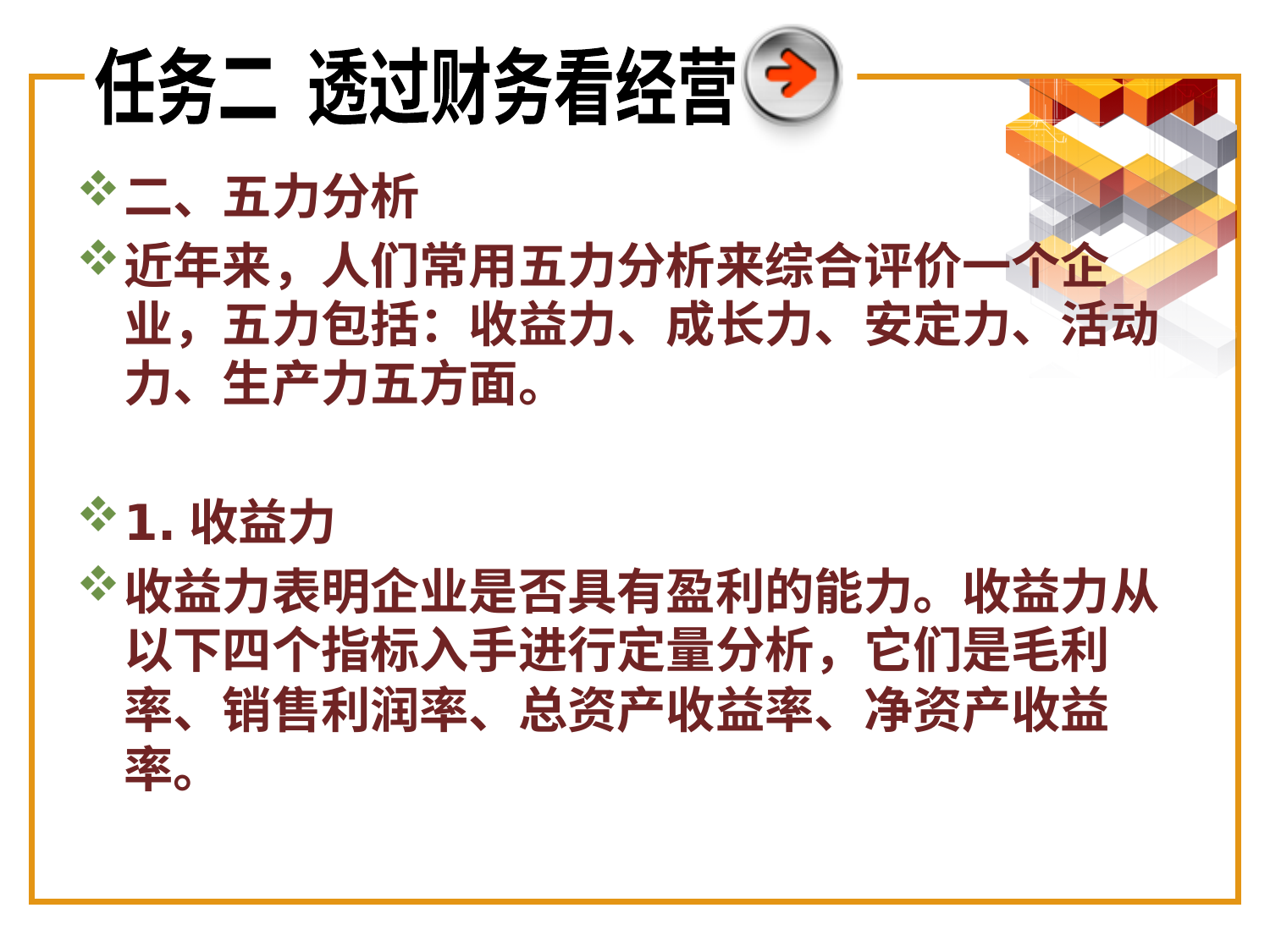

任务二  透过财务看经营
二、五力分析
近年来，人们常用五力分析来综合评价一个企业，五力包括：收益力、成长力、安定力、活动力、生产力五方面。

1.收益力
收益力表明企业是否具有盈利的能力。收益力从以下四个指标入手进行定量分析，它们是毛利率、销售利润率、总资产收益率、净资产收益率。